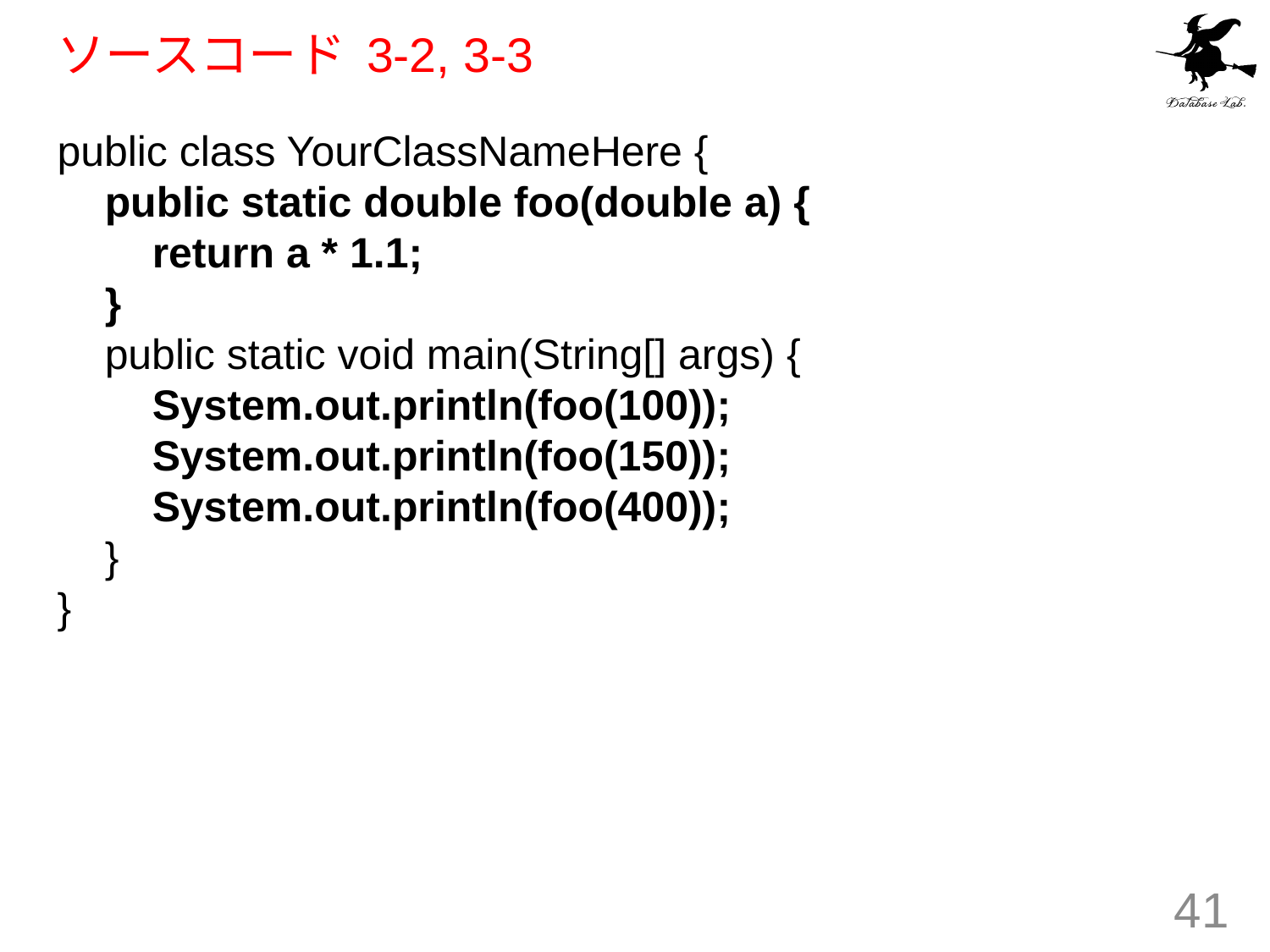

# ソースコード 3-2, 3-3
public class YourClassNameHere {
    public static double foo(double a) {
        return a * 1.1;
    }
    public static void main(String[] args) {
        System.out.println(foo(100));
        System.out.println(foo(150));
        System.out.println(foo(400));
    }
}
41